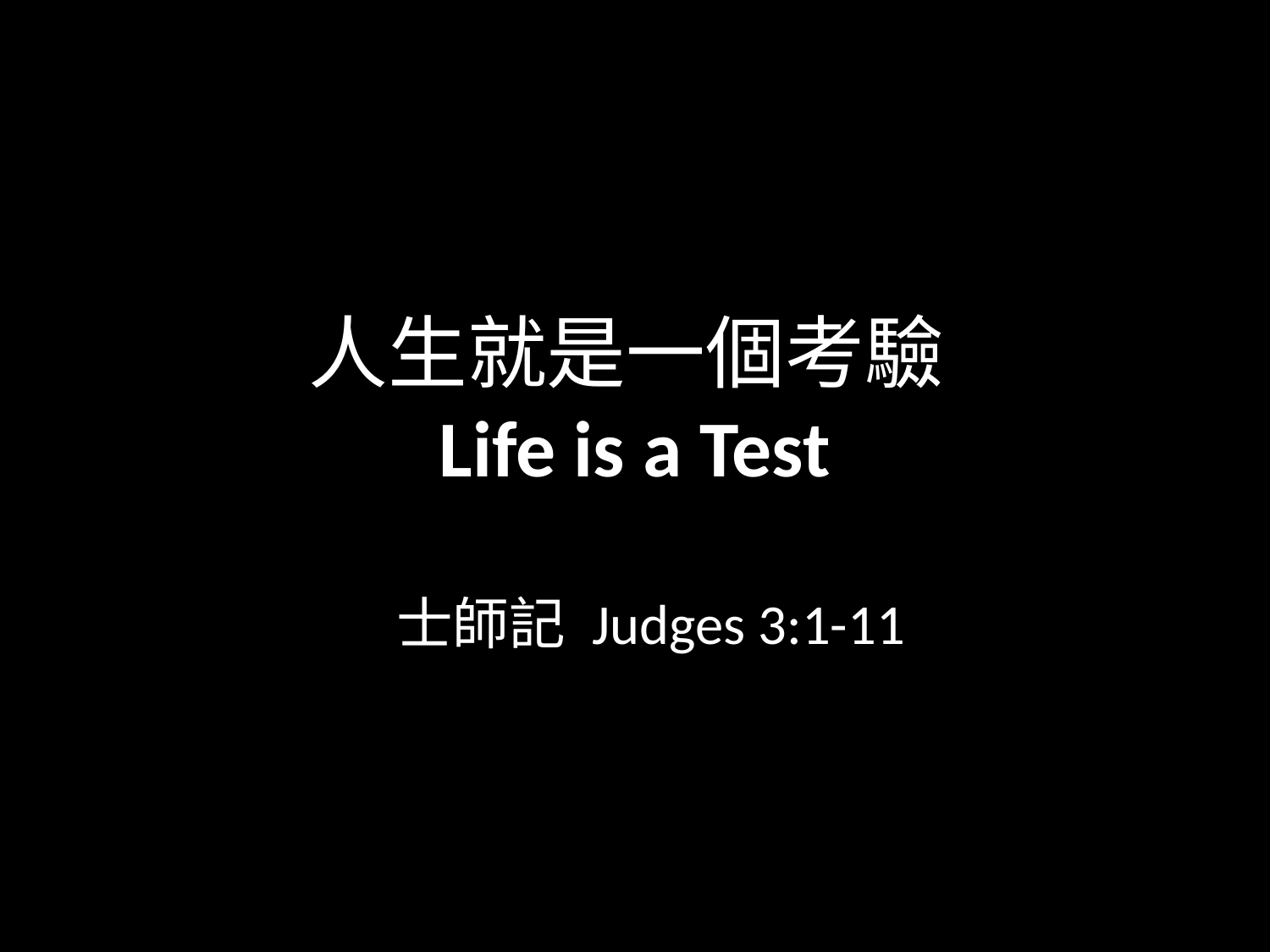

# 人生就是一個考驗 Life is a Test
士師記 Judges 3:1-11